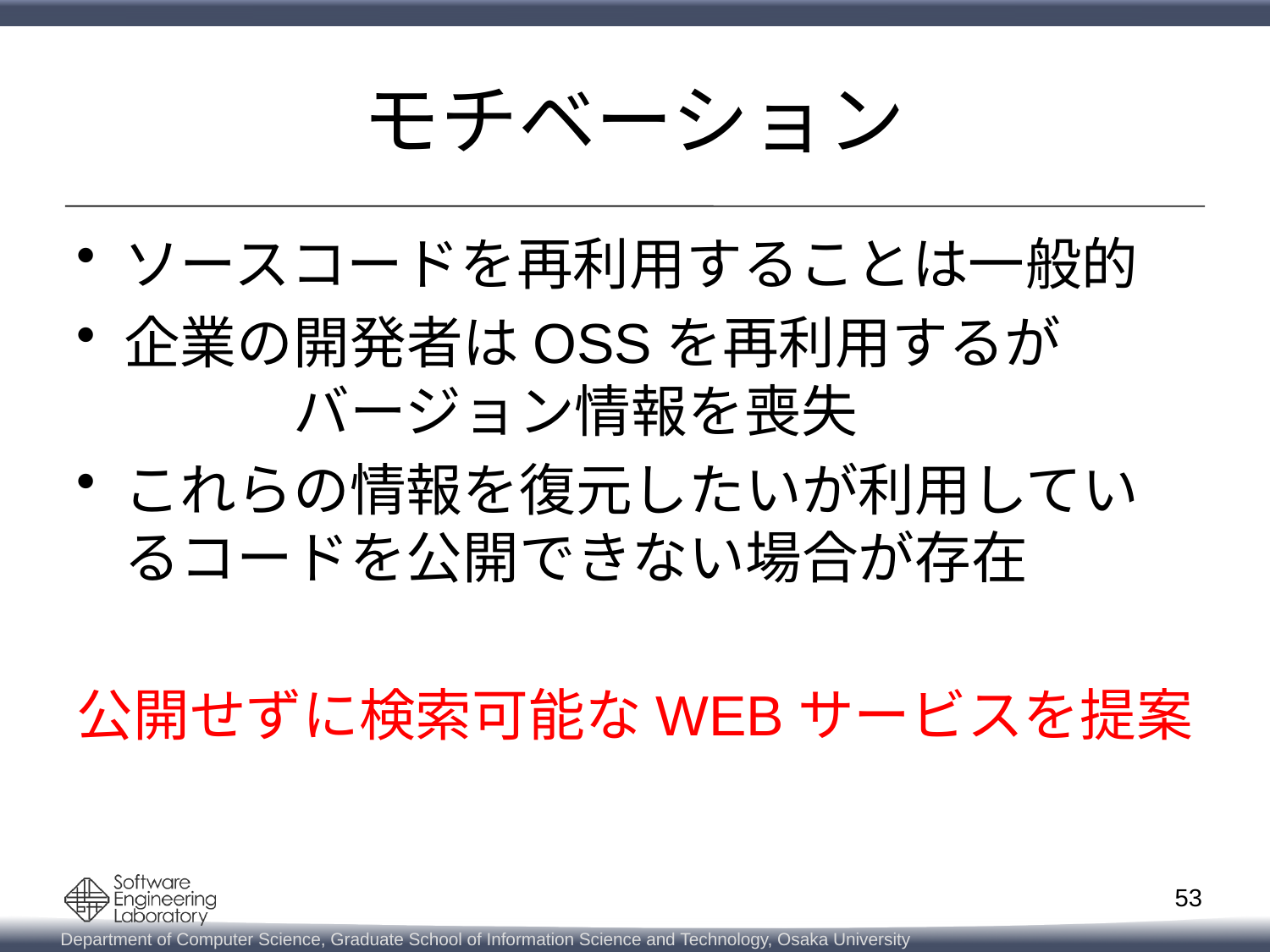

# モチベーション
ソースコードを再利用することは一般的
企業の開発者はOSSを再利用するが　　　　　バージョン情報を喪失
これらの情報を復元したいが利用しているコードを公開できない場合が存在

公開せずに検索可能なWEBサービスを提案
53